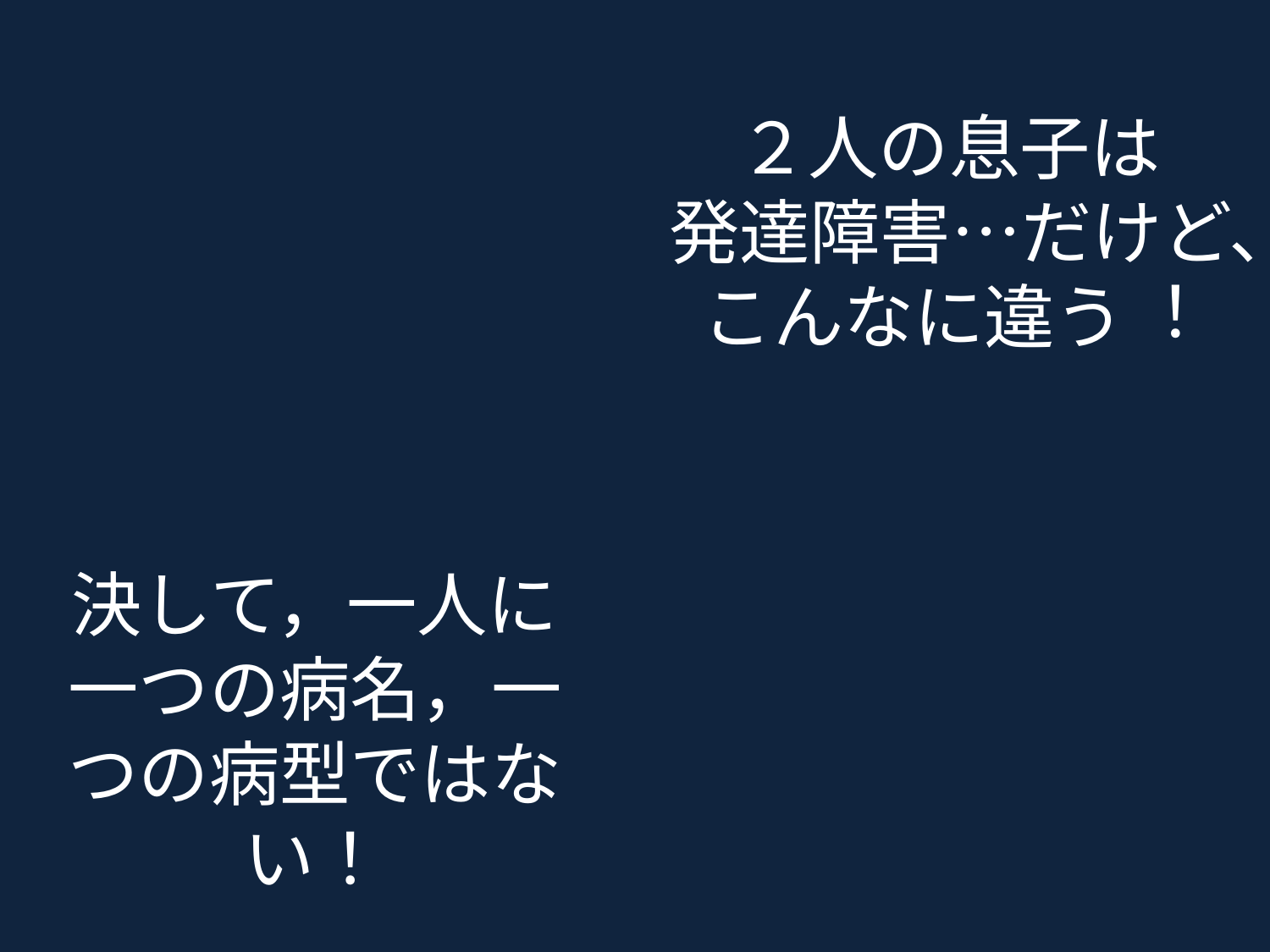

# ２人の息子は 発達障害…だけど、こんなに違う︕
決して，一人に一つの病名，一つの病型ではない！